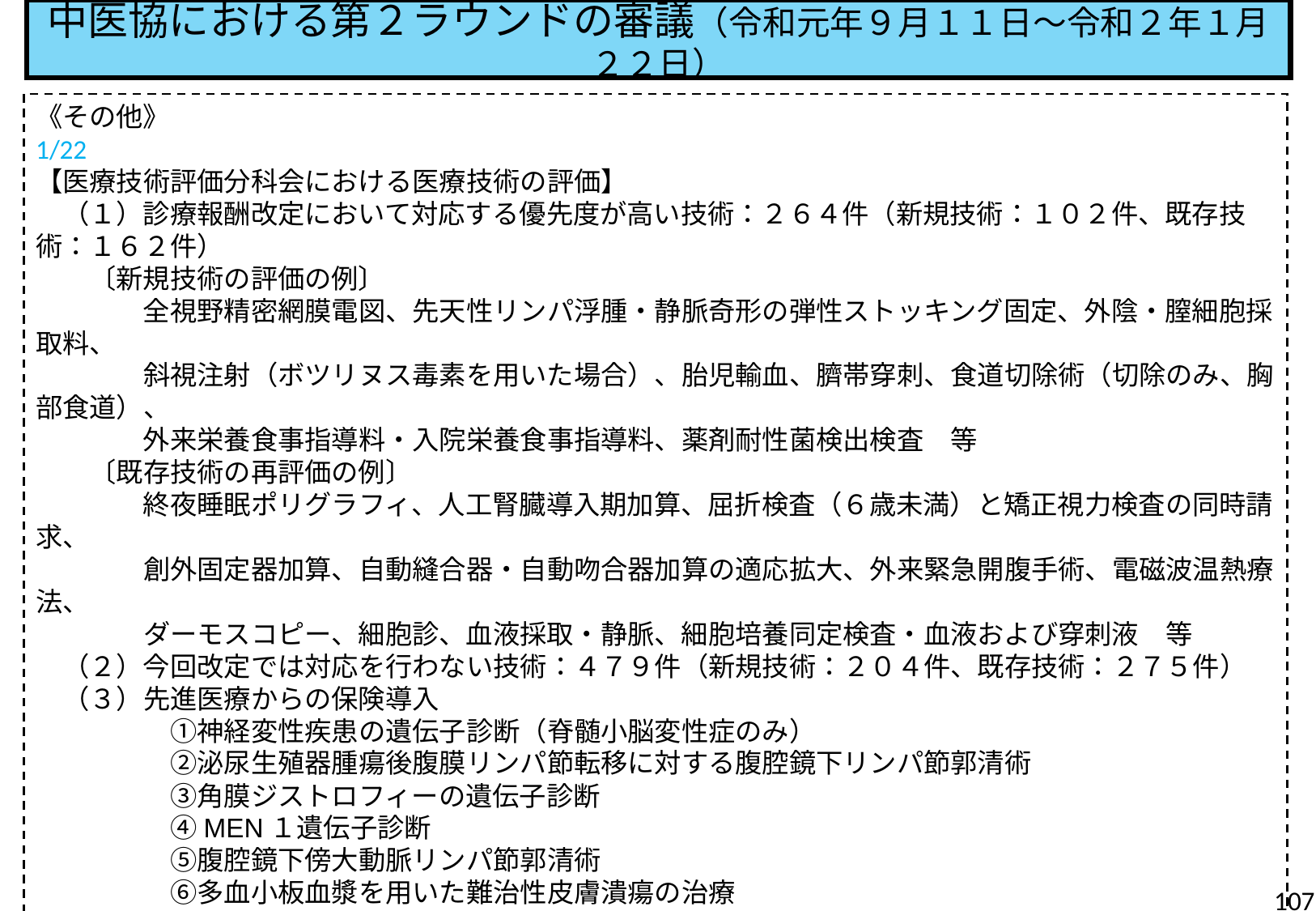

中医協における第２ラウンドの審議（令和元年９月１１日～令和２年１月２２日）
《その他》
1/22
【医療技術評価分科会における医療技術の評価】
　（１）診療報酬改定において対応する優先度が高い技術：２６４件（新規技術：１０２件、既存技術：１６２件）
　　〔新規技術の評価の例〕
　　　　全視野精密網膜電図、先天性リンパ浮腫・静脈奇形の弾性ストッキング固定、外陰・膣細胞採取料、
　　　　斜視注射（ボツリヌス毒素を用いた場合）、胎児輸血、臍帯穿刺、食道切除術（切除のみ、胸部食道）、
　　　　外来栄養食事指導料・入院栄養食事指導料、薬剤耐性菌検出検査　等
　　〔既存技術の再評価の例〕
　　　　終夜睡眠ポリグラフィ、人工腎臓導入期加算、屈折検査（６歳未満）と矯正視力検査の同時請求、
　　　　創外固定器加算、自動縫合器・自動吻合器加算の適応拡大、外来緊急開腹手術、電磁波温熱療法、
　　　　ダーモスコピー、細胞診、血液採取・静脈、細胞培養同定検査・血液および穿刺液　等
　（２）今回改定では対応を行わない技術：４７９件（新規技術：２０４件、既存技術：２７５件）
　（３）先進医療からの保険導入
　　　　　①神経変性疾患の遺伝子診断（脊髄小脳変性症のみ）
　　　　　②泌尿生殖器腫瘍後腹膜リンパ節転移に対する腹腔鏡下リンパ節郭清術
　　　　　③角膜ジストロフィーの遺伝子診断
　　　　　④MEN１遺伝子診断
　　　　　⑤腹腔鏡下傍大動脈リンパ節郭清術
　　　　　⑥多血小板血漿を用いた難治性皮膚潰瘍の治療
107